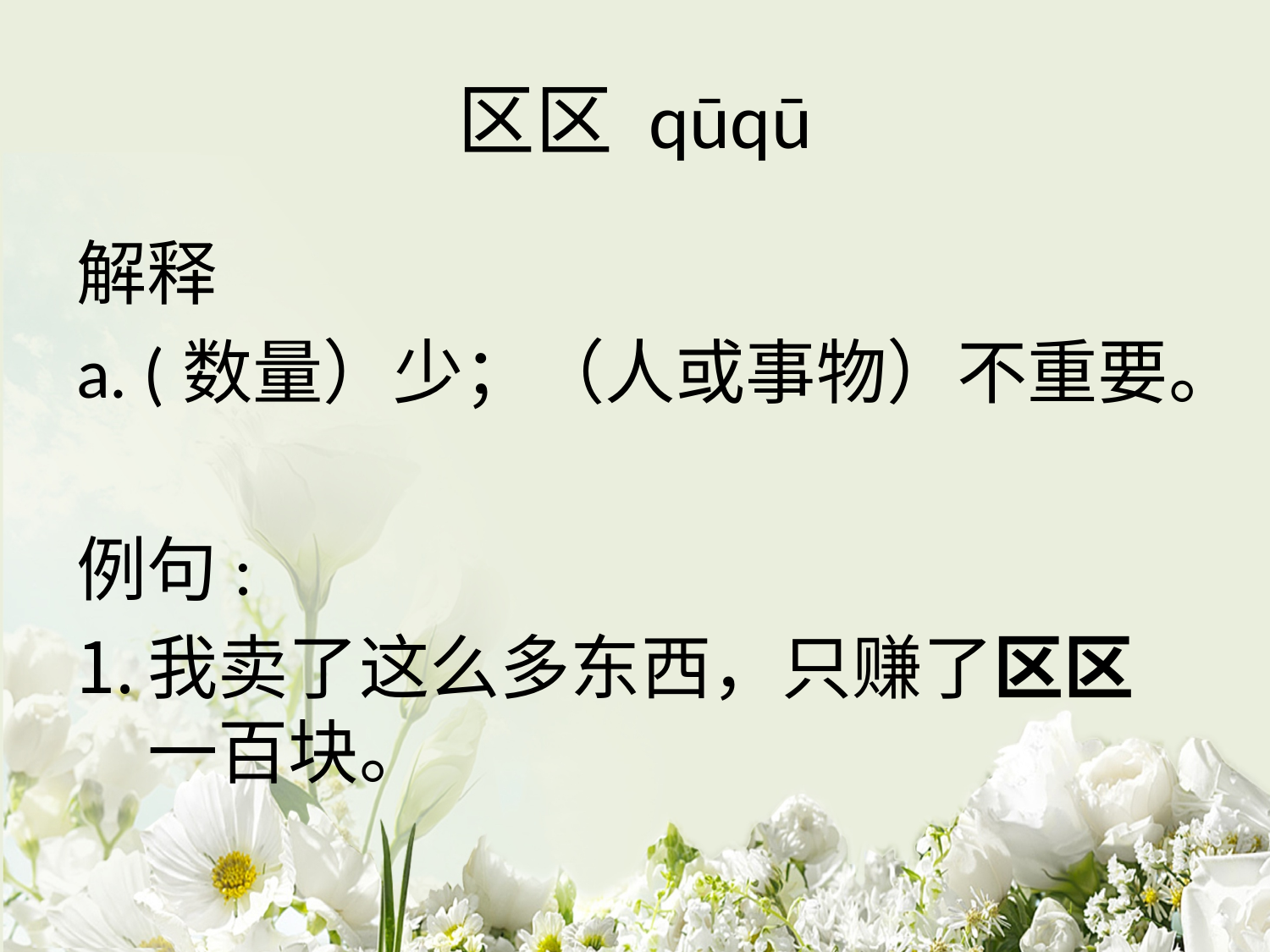

# 区区 qūqū
解释
a. (数量）少；（人或事物）不重要。

例句:
我卖了这么多东西，只赚了区区一百块。